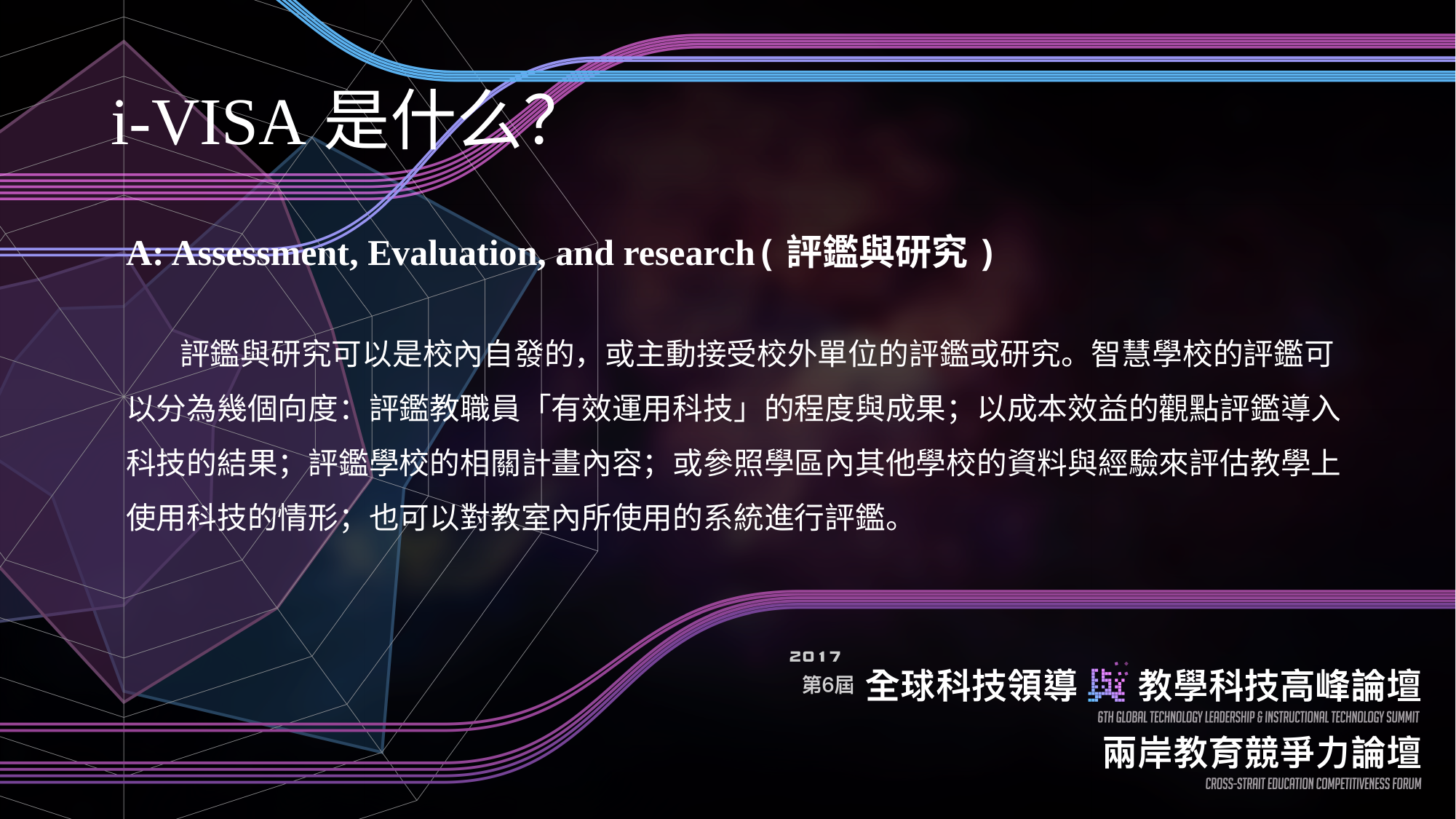

# i-VISA是什么？
A: Assessment, Evaluation, and research(評鑑與研究)
　　 評鑑與研究可以是校內自發的，或主動接受校外單位的評鑑或研究。智慧學校的評鑑可以分為幾個向度：評鑑教職員「有效運用科技」的程度與成果；以成本效益的觀點評鑑導入科技的結果；評鑑學校的相關計畫內容；或參照學區內其他學校的資料與經驗來評估教學上使用科技的情形；也可以對教室內所使用的系統進行評鑑。